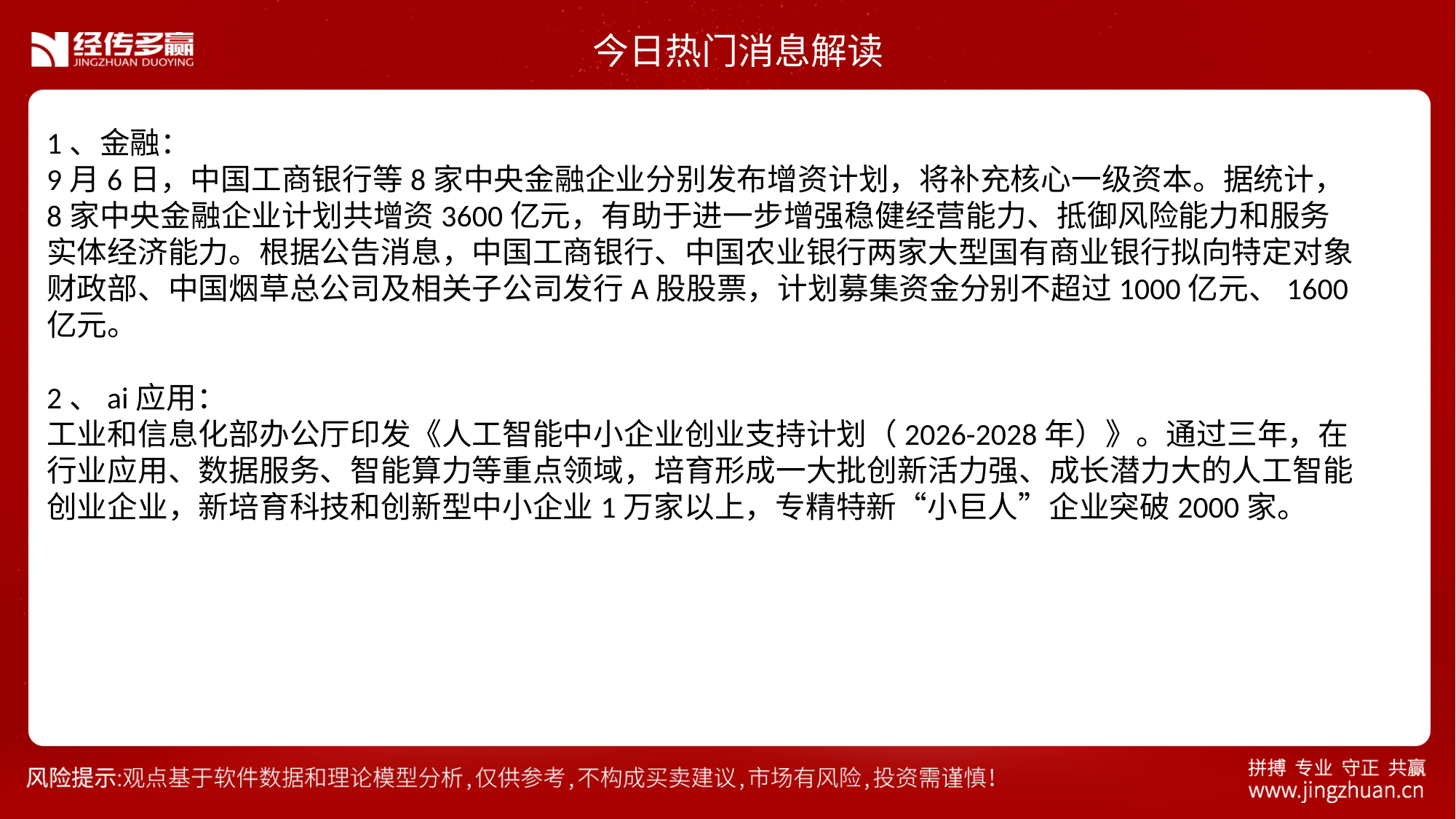

今日热门消息解读
1、金融：
9月6日，中国工商银行等8家中央金融企业分别发布增资计划，将补充核心一级资本。据统计，8家中央金融企业计划共增资3600亿元，有助于进一步增强稳健经营能力、抵御风险能力和服务实体经济能力。根据公告消息，中国工商银行、中国农业银行两家大型国有商业银行拟向特定对象财政部、中国烟草总公司及相关子公司发行A股股票，计划募集资金分别不超过1000亿元、1600亿元。

2、ai应用：
工业和信息化部办公厅印发《人工智能中小企业创业支持计划（2026-2028年）》。通过三年，在行业应用、数据服务、智能算力等重点领域，培育形成一大批创新活力强、成长潜力大的人工智能创业企业，新培育科技和创新型中小企业1万家以上，专精特新“小巨人”企业突破2000家。